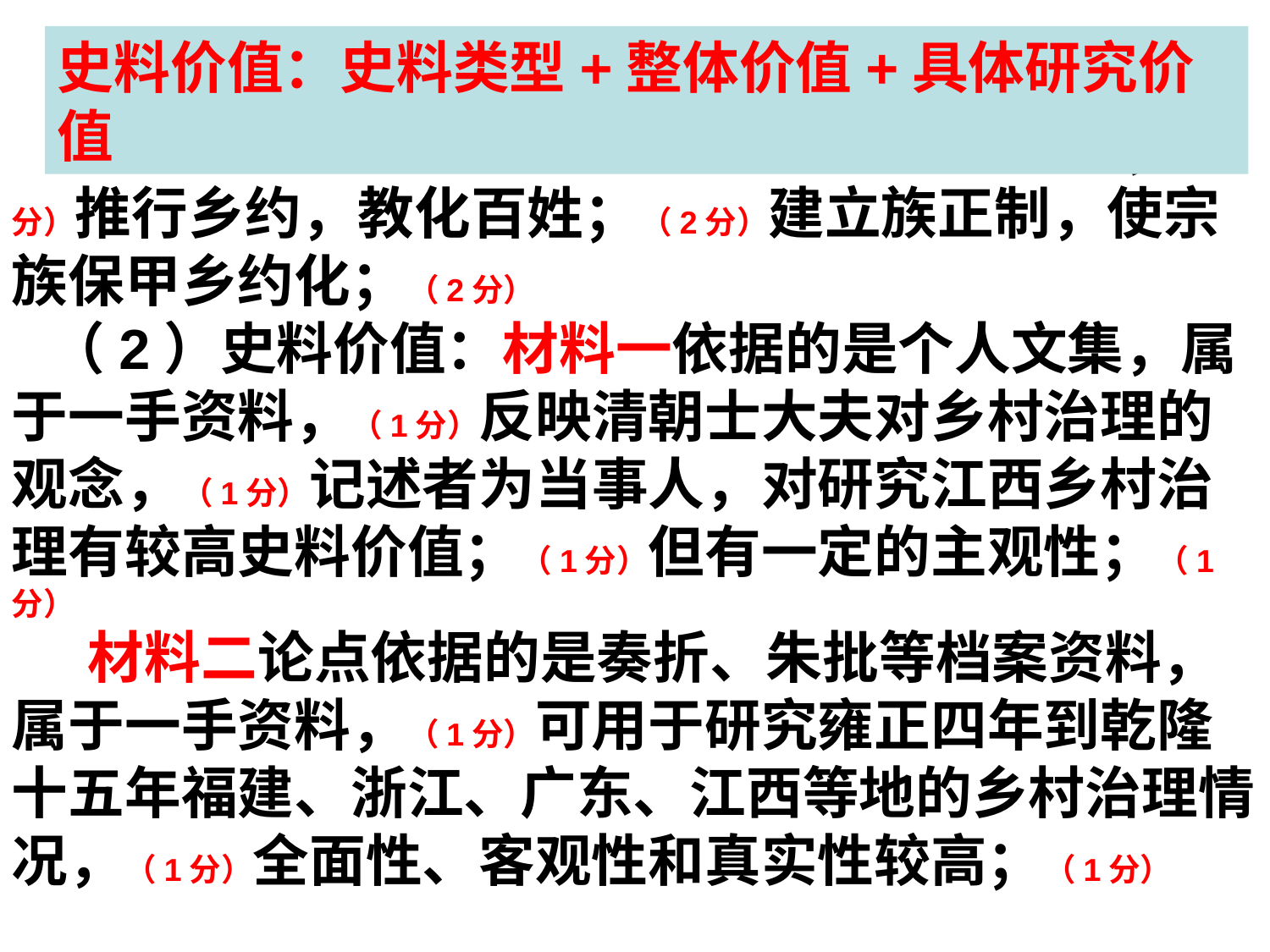

史料价值：史料类型+整体价值+具体研究价值
17．（13分）
（1）主要举措：编制保甲，维护社会治安；（2分）推行乡约，教化百姓；（2分）建立族正制，使宗族保甲乡约化；（2分）
（2）史料价值：材料一依据的是个人文集，属于一手资料，（1分）反映清朝士大夫对乡村治理的观念，（1分）记述者为当事人，对研究江西乡村治理有较高史料价值；（1分）但有一定的主观性；（1分）
  材料二论点依据的是奏折、朱批等档案资料，属于一手资料，（1分）可用于研究雍正四年到乾隆十五年福建、浙江、广东、江西等地的乡村治理情况，（1分）全面性、客观性和真实性较高；（1分）